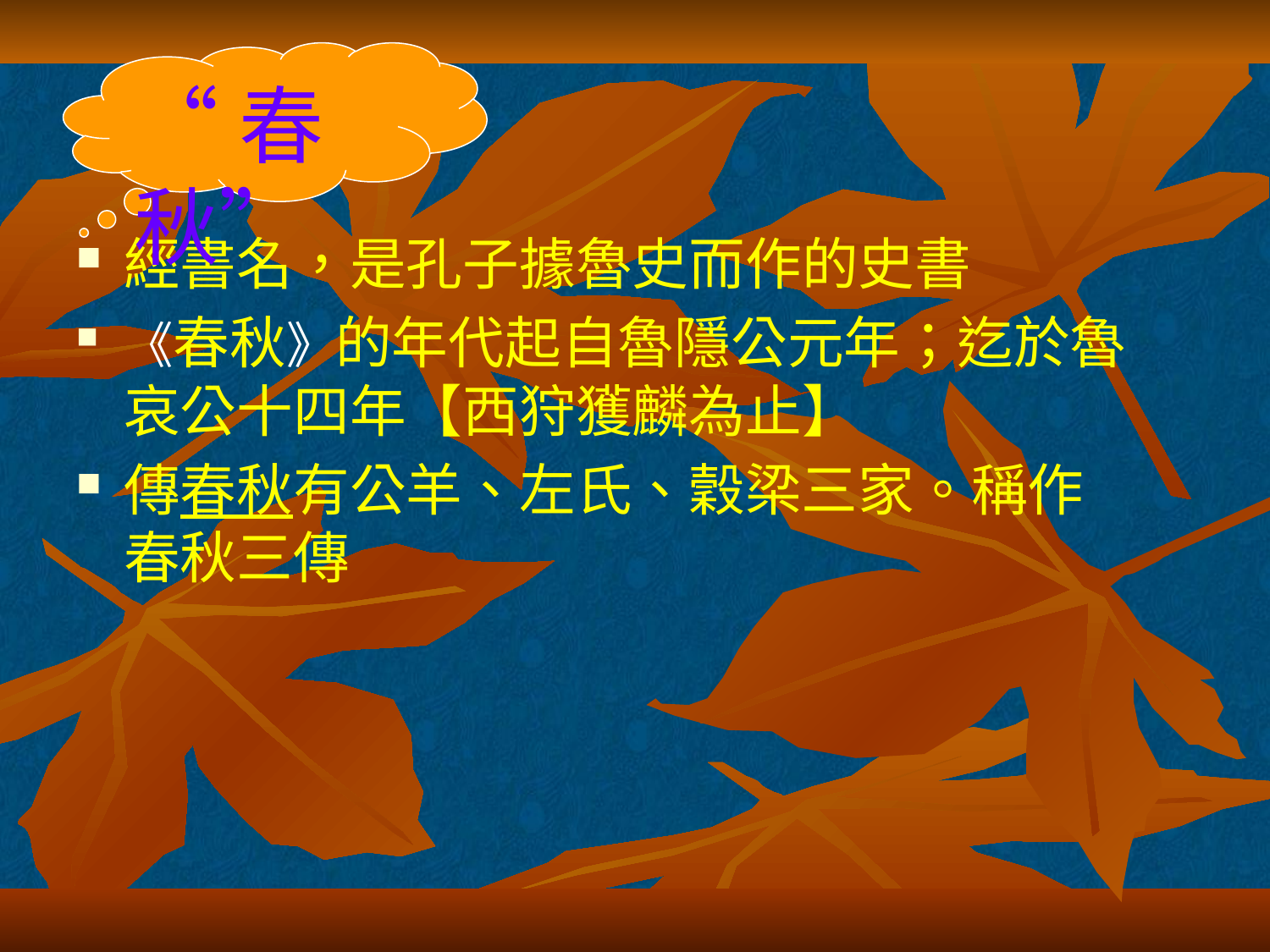

“春秋”

經書名，是孔子據魯史而作的史書
《春秋》的年代起自魯隱公元年；迄於魯哀公十四年【西狩獲麟為止】
傳春秋有公羊、左氏、穀梁三家。稱作春秋三傳